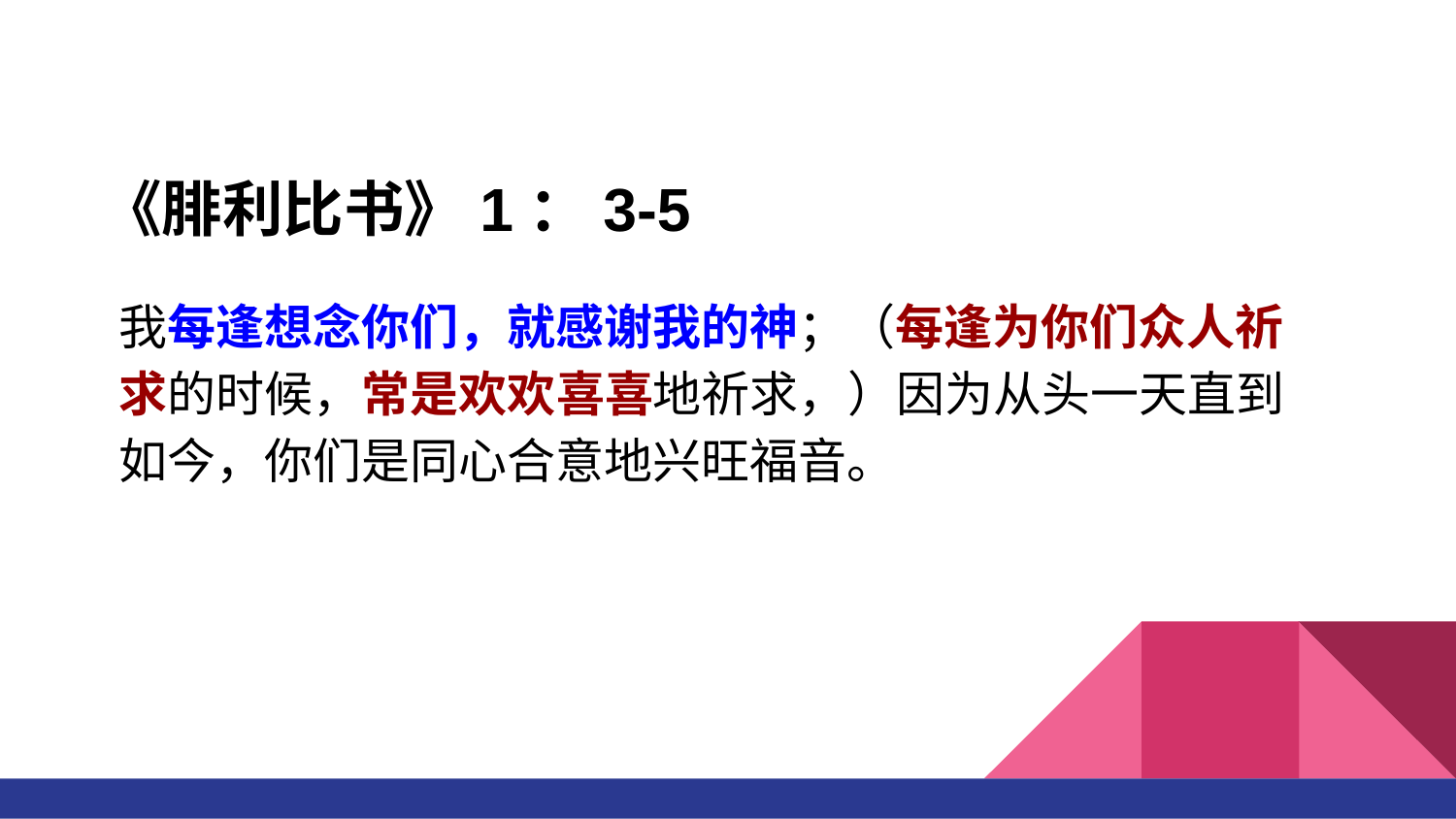

# 《腓利比书》1：3-5
我每逢想念你们，就感谢我的神；（每逢为你们众人祈求的时候，常是欢欢喜喜地祈求，）因为从头一天直到如今，你们是同心合意地兴旺福音。